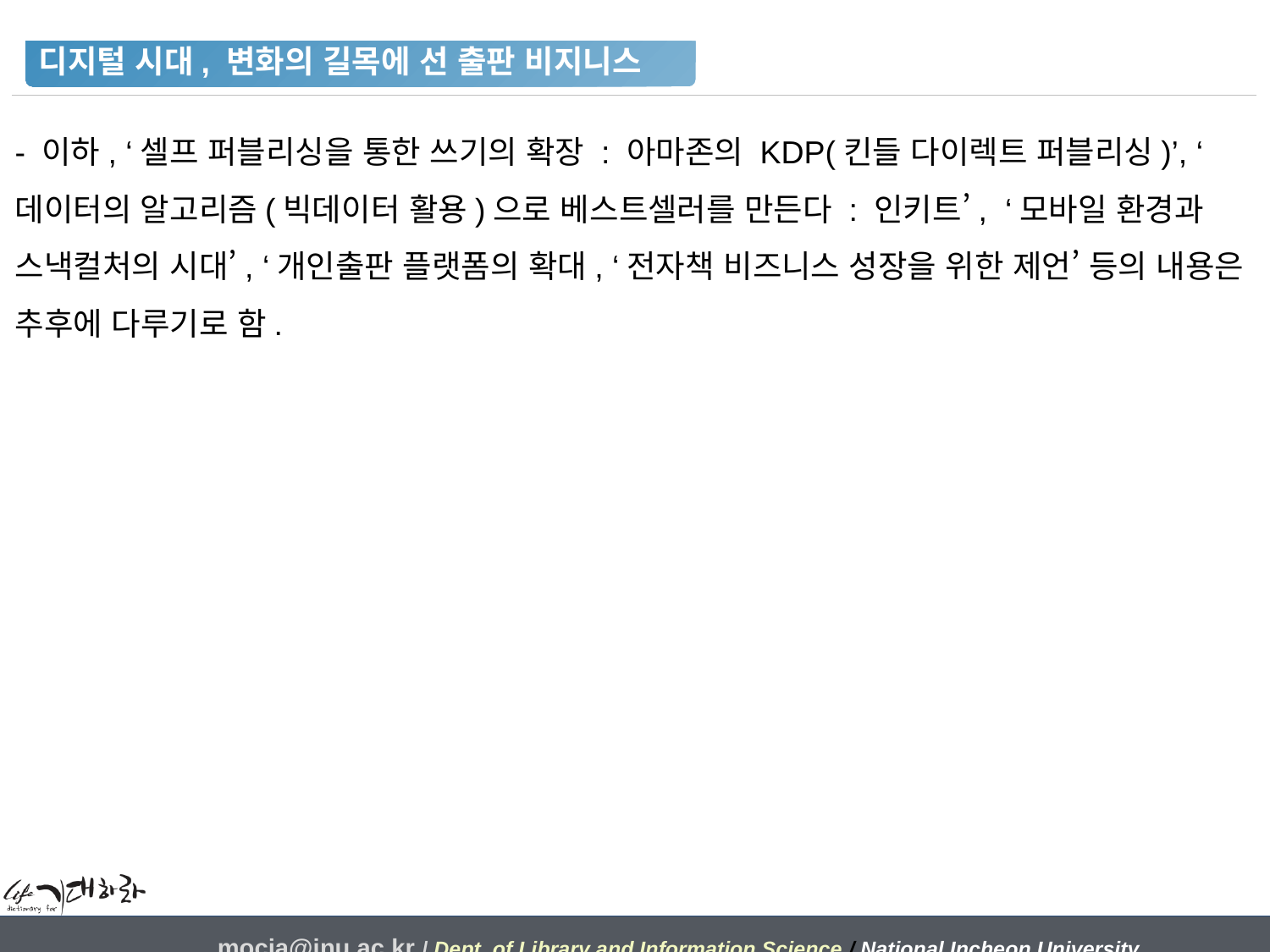

디지털 시대, 변화의 길목에 선 출판 비지니스
- 이하, ‘셀프 퍼블리싱을 통한 쓰기의 확장 : 아마존의 KDP(킨들 다이렉트 퍼블리싱)’, ‘데이터의 알고리즘(빅데이터 활용)으로 베스트셀러를 만든다 : 인키트’,  ‘모바일 환경과 스낵컬처의 시대’, ‘개인출판 플랫폼의 확대, ‘전자책 비즈니스 성장을 위한 제언’ 등의 내용은 추후에 다루기로 함.

mocja@inu.ac.kr / Dept. of Library and Information Science / National Incheon University